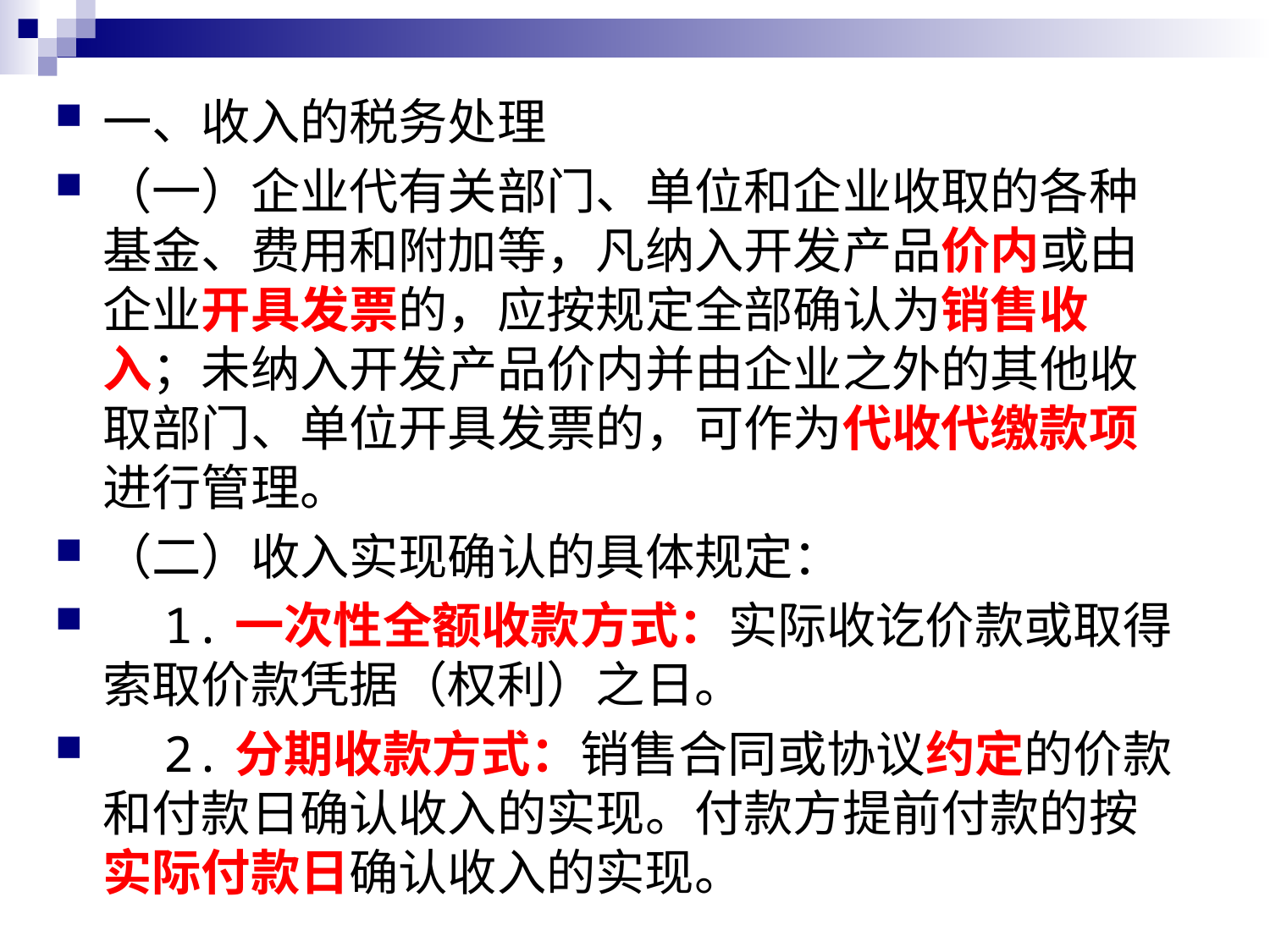

一、收入的税务处理
（一）企业代有关部门、单位和企业收取的各种基金、费用和附加等，凡纳入开发产品价内或由企业开具发票的，应按规定全部确认为销售收入；未纳入开发产品价内并由企业之外的其他收取部门、单位开具发票的，可作为代收代缴款项进行管理。
（二）收入实现确认的具体规定：
　1.一次性全额收款方式：实际收讫价款或取得索取价款凭据（权利）之日。
　2.分期收款方式：销售合同或协议约定的价款和付款日确认收入的实现。付款方提前付款的按实际付款日确认收入的实现。